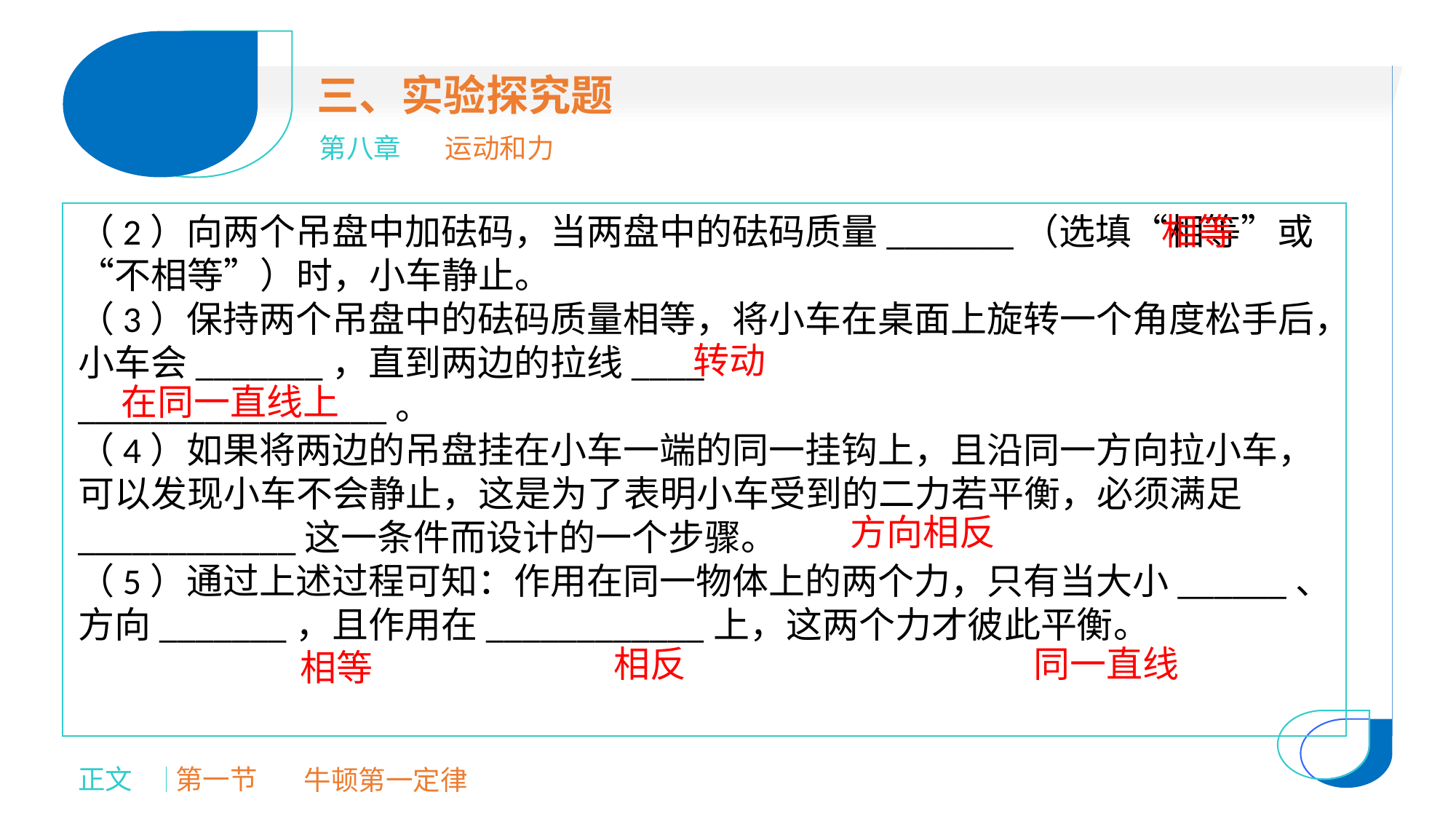

三、实验探究题

第八章
运动和力
相等

（2）向两个吊盘中加砝码，当两盘中的砝码质量_______（选填“相等”或“不相等”）时，小车静止。
（3）保持两个吊盘中的砝码质量相等，将小车在桌面上旋转一个角度松手后，小车会_______，直到两边的拉线____
_________________。
（4）如果将两边的吊盘挂在小车一端的同一挂钩上，且沿同一方向拉小车，可以发现小车不会静止，这是为了表明小车受到的二力若平衡，必须满足____________这一条件而设计的一个步骤。
（5）通过上述过程可知：作用在同一物体上的两个力，只有当大小______、方向_______，且作用在____________上，这两个力才彼此平衡。
转动
在同一直线上
方向相反
相反
同一直线
相等

正文
第一节
牛顿第一定律